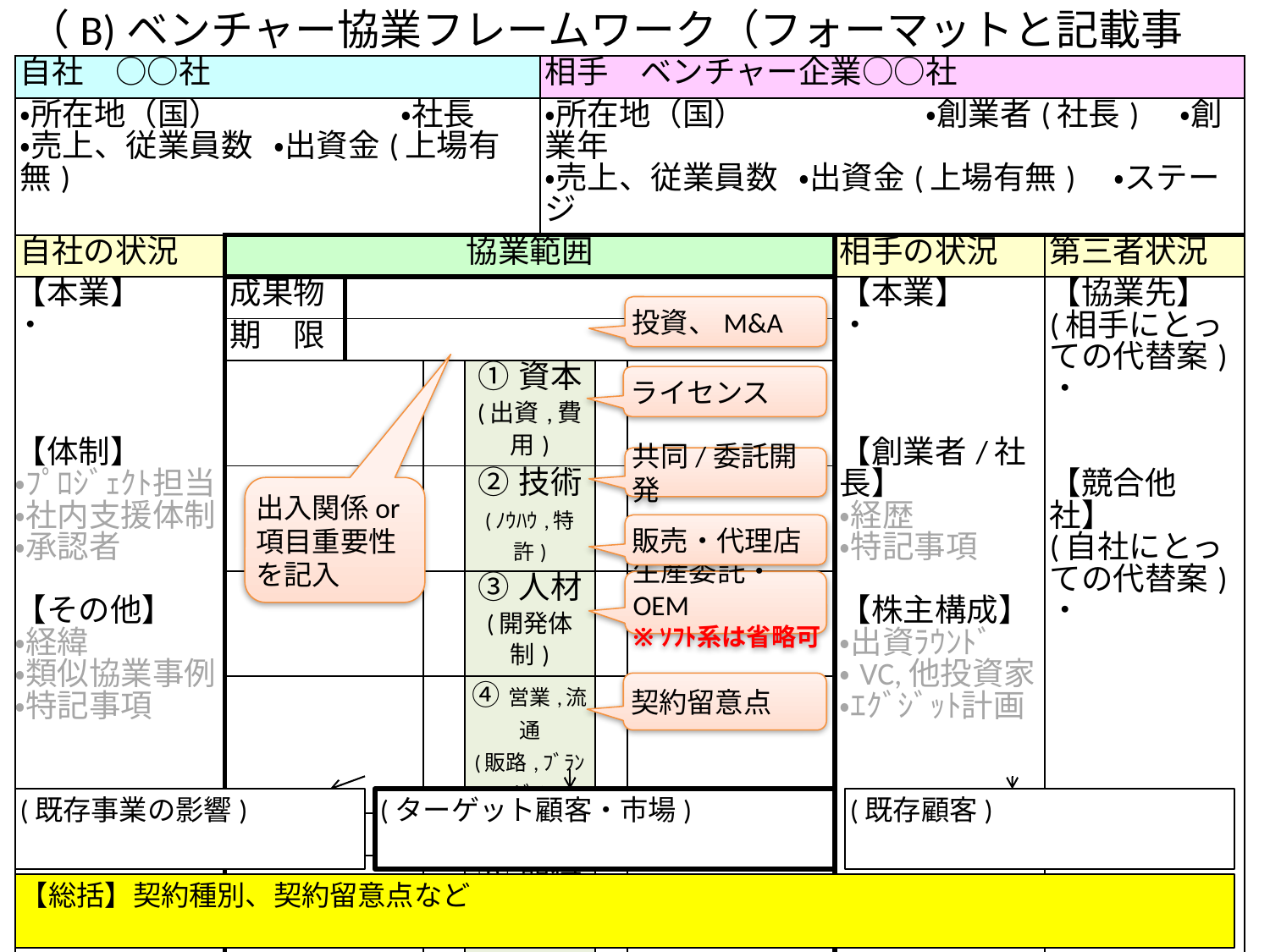

# （B)ベンチャー協業フレームワーク（フォーマットと記載事項）
| 自社　○○社 |  |  |  |  | 相手　ベンチャー企業○○社 |  |  |  |  |
| --- | --- | --- | --- | --- | --- | --- | --- | --- | --- |
| ・所在地（国）　　　 ・社長 ・売上、従業員数 ・出資金(上場有無) |  |  |  |  | ・所在地（国）　　　 ・創業者(社長) ・創業年 ・売上、従業員数 ・出資金(上場有無)　・ステージ |  |  |  |  |
| 自社の状況 | 協業範囲 |  |  |  |  |  |  | 相手の状況 | 第三者状況 |
| 【本業】 ・ 【体制】 ・ﾌﾟﾛｼﾞｪｸﾄ担当 ・社内支援体制 ・承認者 【その他】 ・経緯 ・類似協業事例 ・特記事項 | 成果物 |  |  |  |  |  |  | 【本業】 ・ 【創業者/社長】 ・経歴 ・特記事項 【株主構成】 ・出資ﾗｳﾝﾄﾞ ・VC,他投資家 ・ｴｸﾞｼﾞｯﾄ計画 | 【協業先】 (相手にとっての代替案) ・ 【競合他社】 (自社にとっての代替案) ・ |
|  | 期　限 |  |  |  |  |  |  |  |  |
|  |  |  |  | ①資本 (出資,費用) |  |  |  |  |  |
|  |  |  |  | ②技術 (ﾉｳﾊｳ,特許) |  |  |  |  |  |
|  |  |  |  | ③人材 (開発体制) |  |  |  |  |  |
|  |  |  |  | ④営業,流通 (販路,ﾌﾞﾗﾝﾄﾞ) |  |  |  |  |  |
|  |  |  |  | ⑤生産 |  |  |  |  |  |
|  |  |  |  | ⑥期待 リターン |  |  |  |  |  |
|  |  |  |  | ⑦想定 リスク |  |  |  |  |  |
投資、M&A
ライセンス
共同/委託開発
販売・代理店
生産委託・OEM
※ｿﾌﾄ系は省略可
契約留意点
出入関係or項目重要性を記入
(既存事業の影響)
(ターゲット顧客・市場)

(既存顧客)

【総括】契約種別、契約留意点など